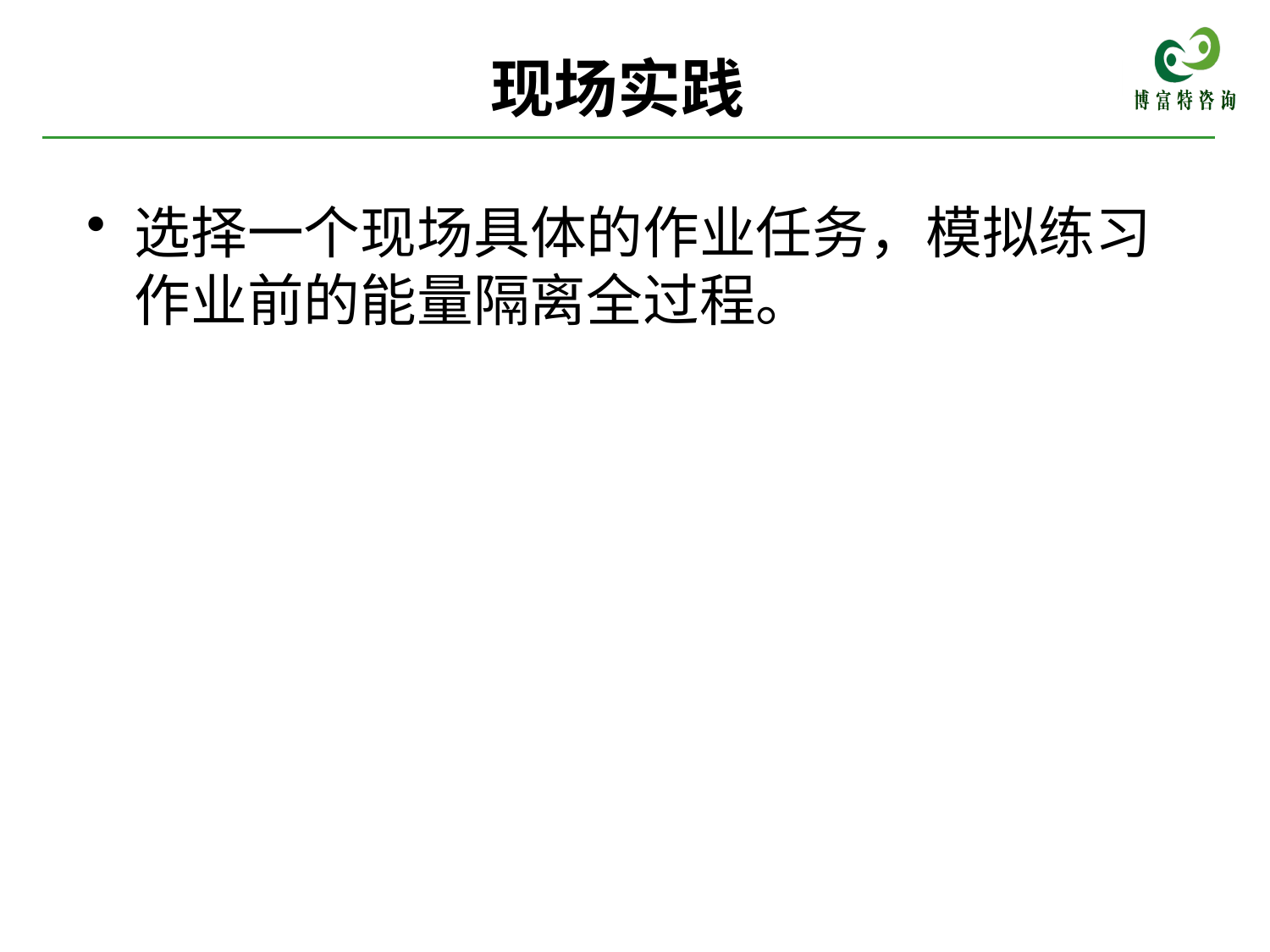

现场实践
选择一个现场具体的作业任务，模拟练习作业前的能量隔离全过程。